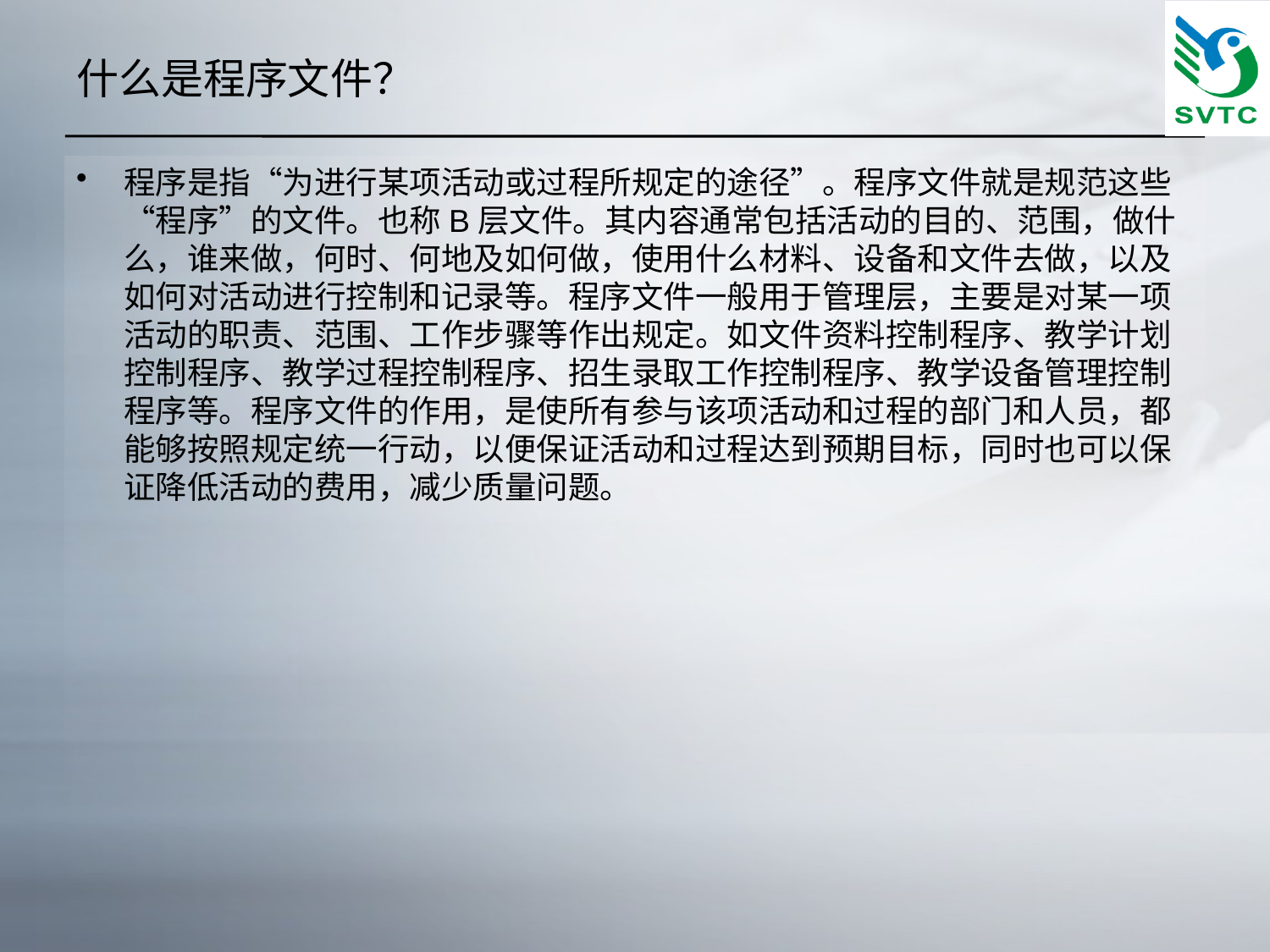

# 什么是程序文件？
程序是指“为进行某项活动或过程所规定的途径”。程序文件就是规范这些“程序”的文件。也称B层文件。其内容通常包括活动的目的、范围，做什么，谁来做，何时、何地及如何做，使用什么材料、设备和文件去做，以及如何对活动进行控制和记录等。程序文件一般用于管理层，主要是对某一项活动的职责、范围、工作步骤等作出规定。如文件资料控制程序、教学计划控制程序、教学过程控制程序、招生录取工作控制程序、教学设备管理控制程序等。程序文件的作用，是使所有参与该项活动和过程的部门和人员，都能够按照规定统一行动，以便保证活动和过程达到预期目标，同时也可以保证降低活动的费用，减少质量问题。